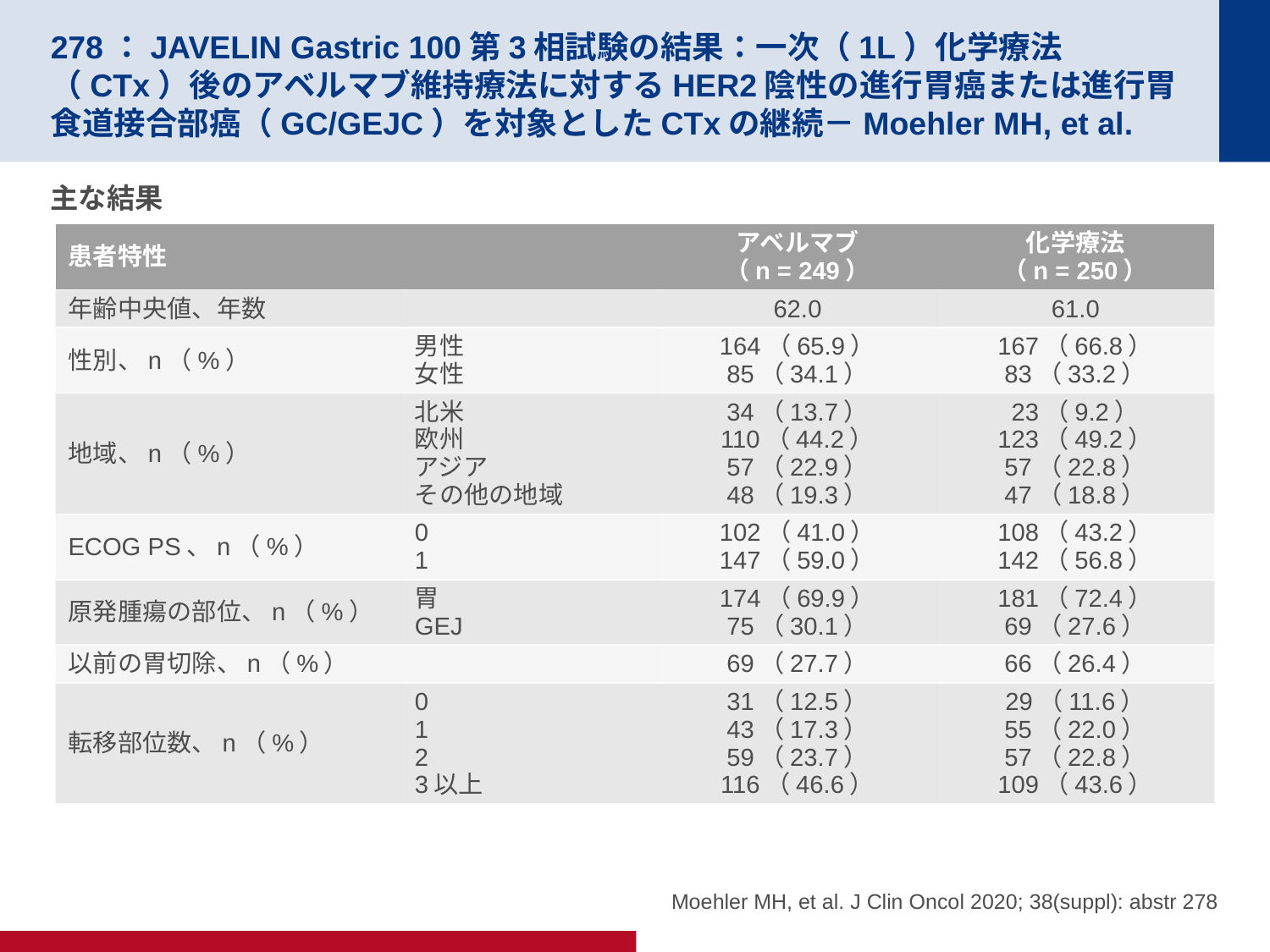

# 278：JAVELIN Gastric 100第3相試験の結果：一次（1L）化学療法（CTx）後のアベルマブ維持療法に対するHER2陰性の進行胃癌または進行胃食道接合部癌（GC/GEJC）を対象としたCTxの継続－Moehler MH, et al.
主な結果
| 患者特性 |  | アベルマブ （n = 249） | 化学療法 （n = 250） |
| --- | --- | --- | --- |
| 年齢中央値、年数 |  | 62.0 | 61.0 |
| 性別、n（%） | 男性 女性 | 164（65.9） 85（34.1） | 167（66.8） 83（33.2） |
| 地域、n（%） | 北米 欧州 アジア その他の地域 | 34（13.7） 110（44.2） 57（22.9） 48（19.3） | 23（9.2） 123（49.2） 57（22.8） 47（18.8） |
| ECOG PS、n（%） | 0 1 | 102（41.0） 147（59.0） | 108（43.2） 142（56.8） |
| 原発腫瘍の部位、n（%） | 胃 GEJ | 174（69.9） 75（30.1） | 181（72.4） 69（27.6） |
| 以前の胃切除、n（%） |  | 69（27.7） | 66（26.4） |
| 転移部位数、n（%） | 0 1 2 3以上 | 31（12.5） 43（17.3） 59（23.7） 116（46.6） | 29（11.6） 55（22.0） 57（22.8） 109（43.6） |
Moehler MH, et al. J Clin Oncol 2020; 38(suppl): abstr 278